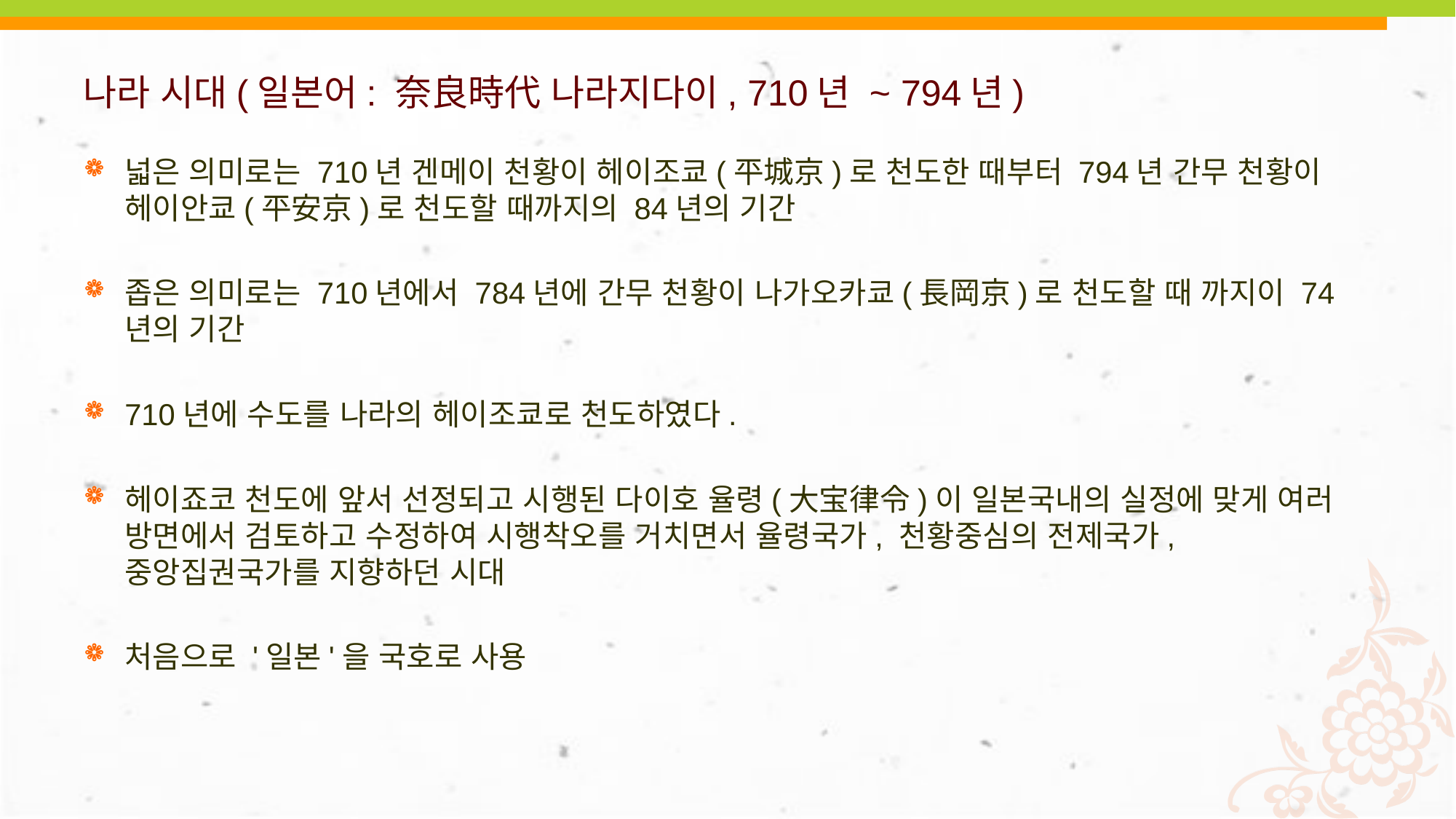

# 나라 시대(일본어: 奈良時代 나라지다이, 710년 ~ 794년)
넓은 의미로는 710년 겐메이 천황이 헤이조쿄(平城京)로 천도한 때부터 794년 간무 천황이 헤이안쿄(平安京)로 천도할 때까지의 84년의 기간

좁은 의미로는 710년에서 784년에 간무 천황이 나가오카쿄(長岡京)로 천도할 때 까지이 74년의 기간

710년에 수도를 나라의 헤이조쿄로 천도하였다.

헤이죠코 천도에 앞서 선정되고 시행된 다이호 율령(大宝律令)이 일본국내의 실정에 맞게 여러 방면에서 검토하고 수정하여 시행착오를 거치면서 율령국가, 천황중심의 전제국가, 중앙집권국가를 지향하던 시대

처음으로 '일본'을 국호로 사용